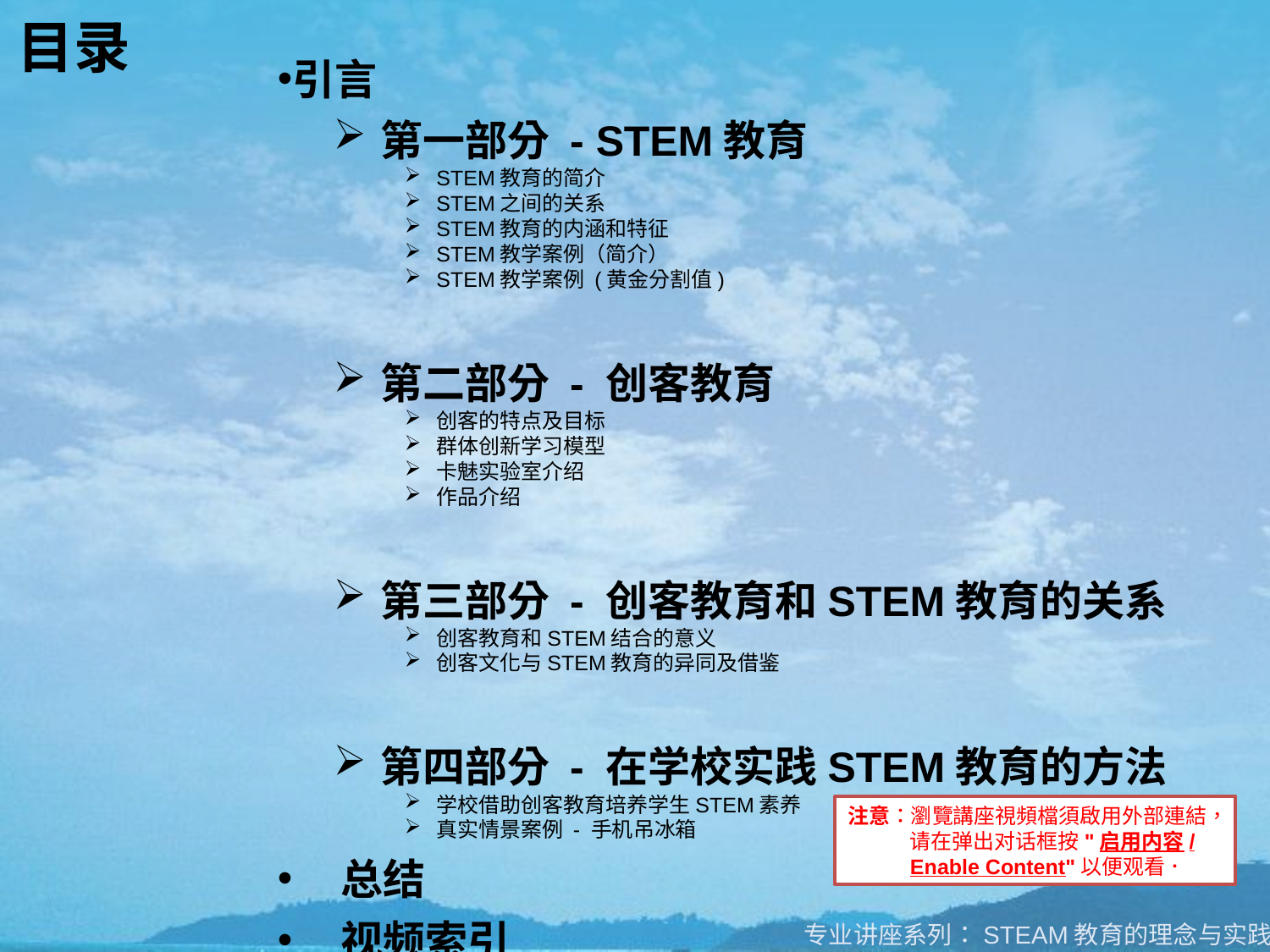

# 目录
引言
第一部分 - STEM教育
STEM教育的简介
STEM之间的关系
STEM教育的内涵和特征
STEM教学案例（简介）
STEM教学案例 (黄金分割值)

第二部分 - 创客教育
创客的特点及目标
群体创新学习模型
卡魅实验室介绍
作品介绍

第三部分 - 创客教育和STEM教育的关系
创客教育和STEM结合的意义
创客文化与STEM教育的异同及借鉴

第四部分 - 在学校实践STEM教育的方法
学校借助创客教育培养学生STEM素养
真实情景案例 - 手机吊冰箱
总结
视频索引
注意：瀏覽講座視頻檔須啟用外部連結，请在弹出对话框按"启用内容/Enable Content"以便观看．